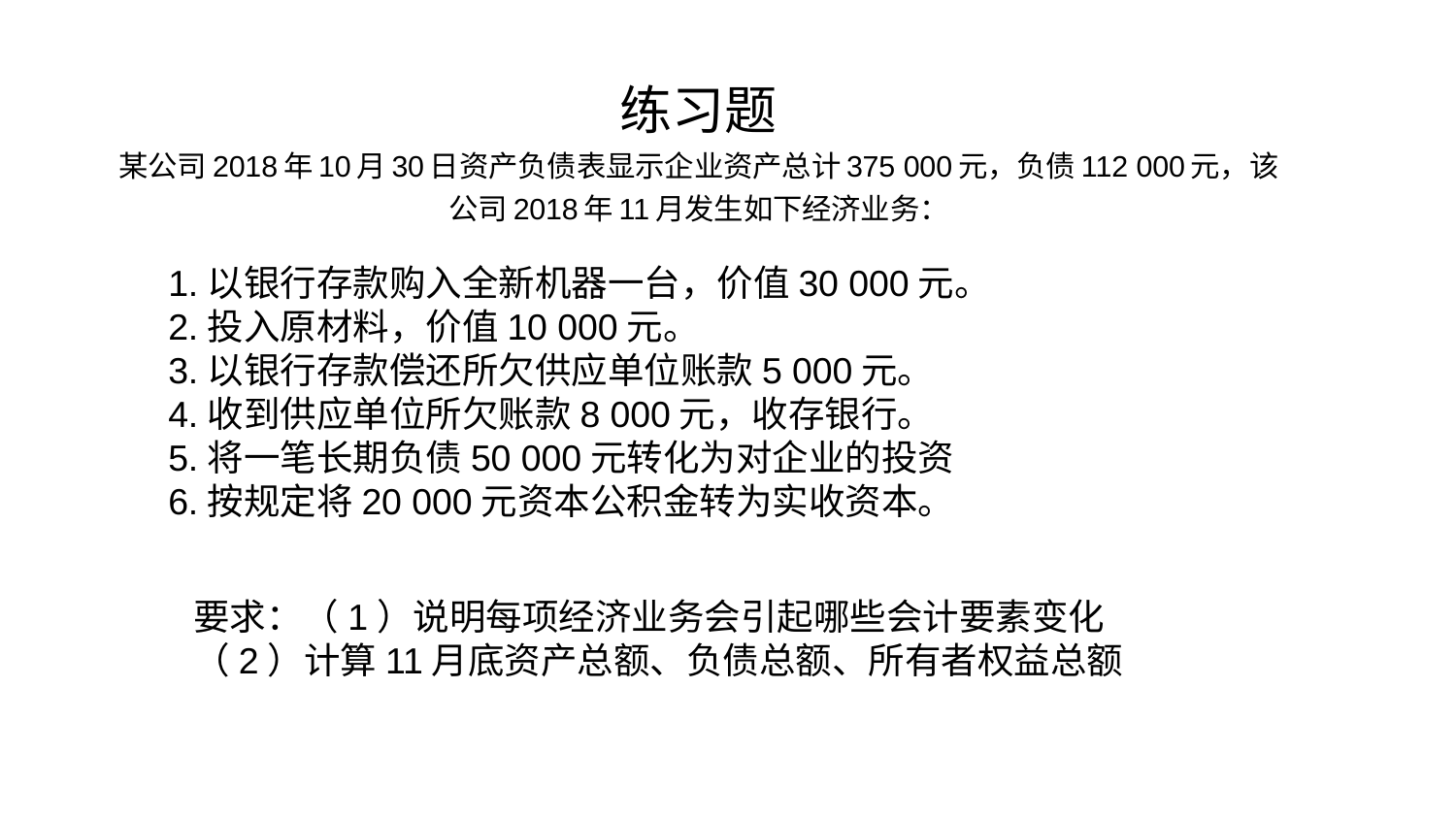

# 练习题 某公司2018年10月30日资产负债表显示企业资产总计375 000元，负债112 000元，该公司2018年11月发生如下经济业务：
1.以银行存款购入全新机器一台，价值30 000元。
2.投入原材料，价值10 000元。
3.以银行存款偿还所欠供应单位账款5 000元。
4.收到供应单位所欠账款8 000元，收存银行。
5.将一笔长期负债50 000元转化为对企业的投资
6.按规定将20 000元资本公积金转为实收资本。
要求：（1）说明每项经济业务会引起哪些会计要素变化
（2）计算11月底资产总额、负债总额、所有者权益总额